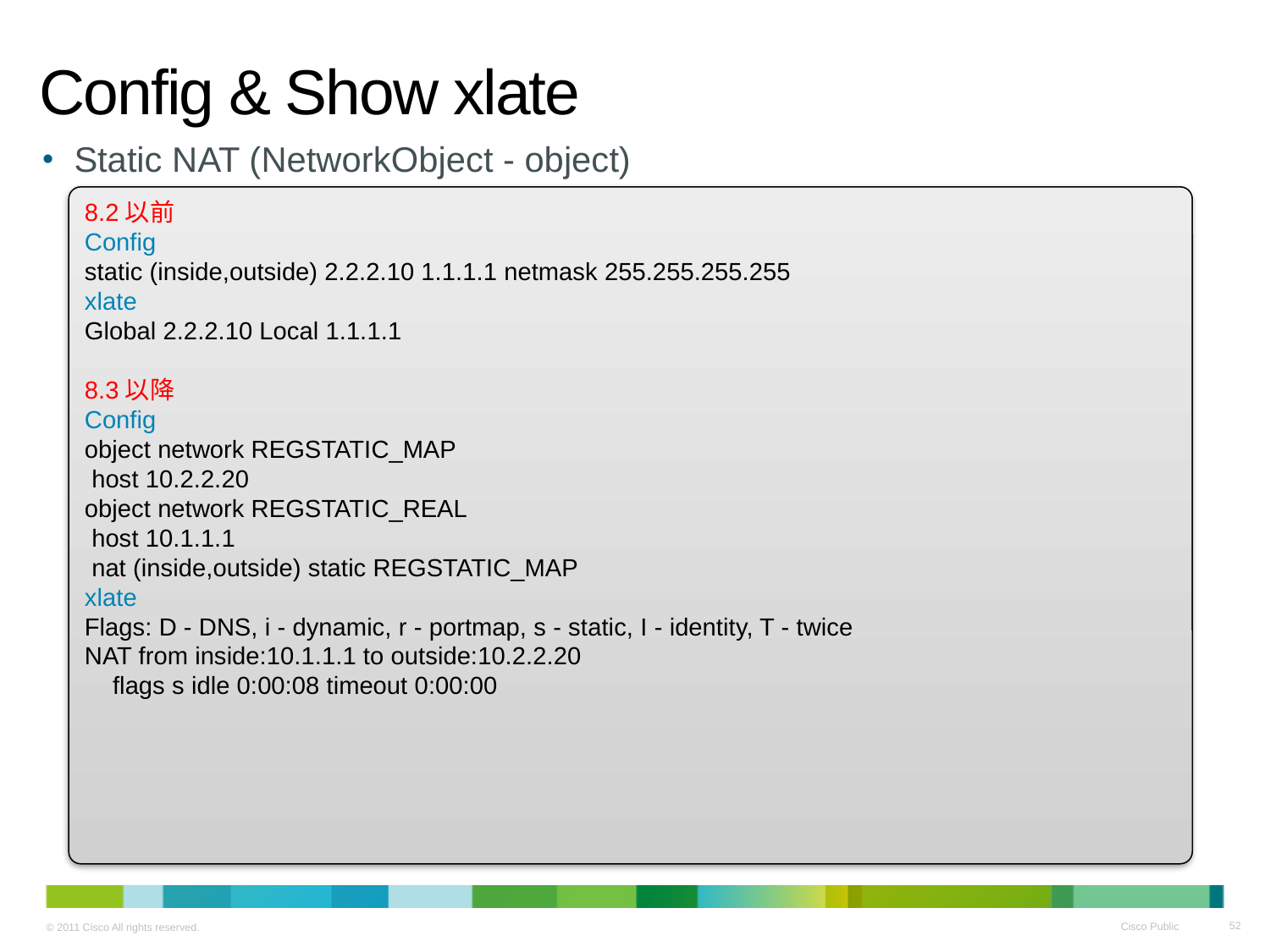

# Config & Show xlate
Static NAT (NetworkObject - object)
8.2以前
Config
static (inside,outside) 2.2.2.10 1.1.1.1 netmask 255.255.255.255
xlate
Global 2.2.2.10 Local 1.1.1.1

8.3以降
Config
object network REGSTATIC_MAP
 host 10.2.2.20
object network REGSTATIC_REAL
 host 10.1.1.1
 nat (inside,outside) static REGSTATIC_MAP
xlate
Flags: D - DNS, i - dynamic, r - portmap, s - static, I - identity, T - twice
NAT from inside:10.1.1.1 to outside:10.2.2.20
    flags s idle 0:00:08 timeout 0:00:00